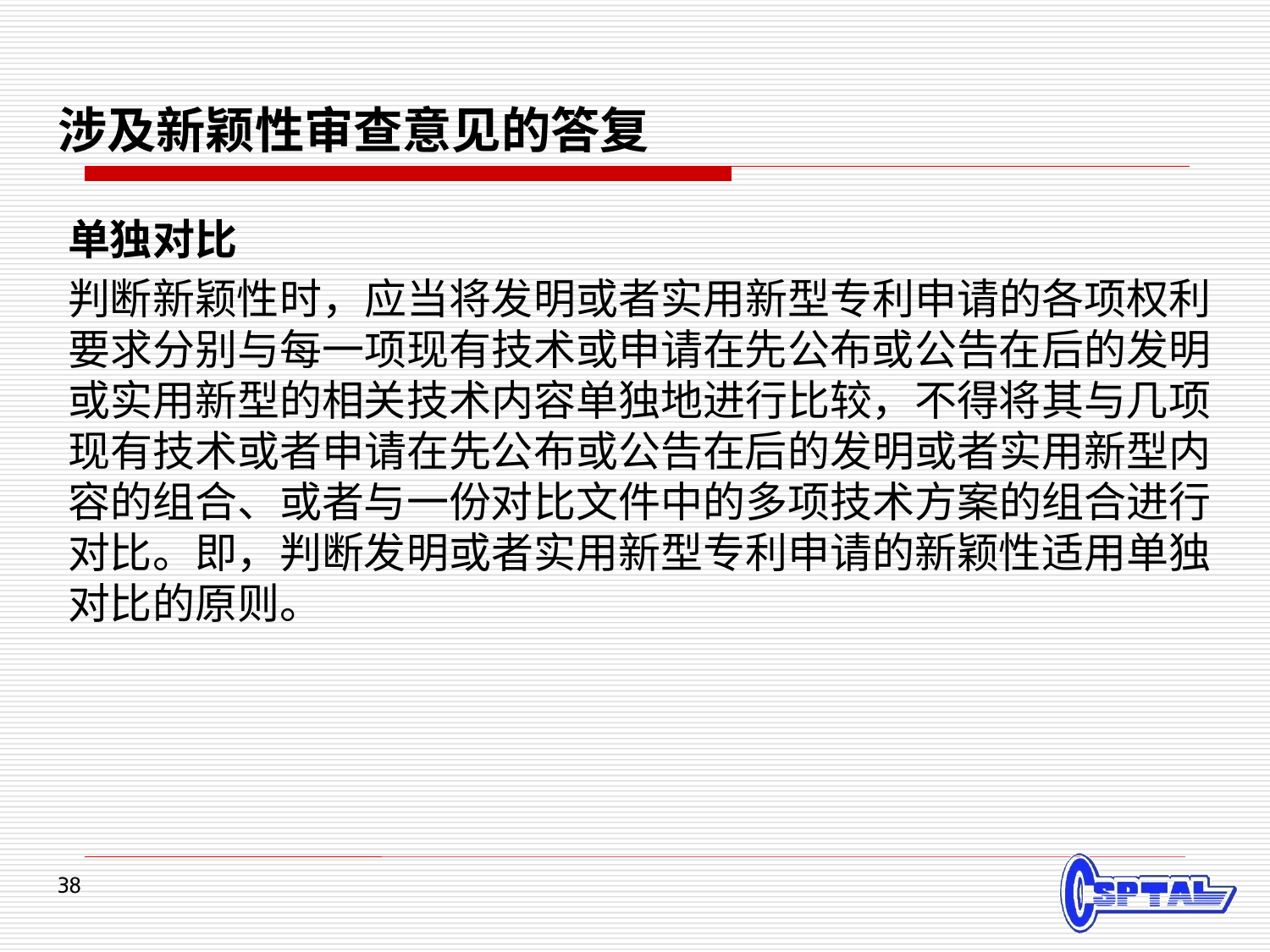

# 涉及新颖性审查意见的答复
单独对比
判断新颖性时，应当将发明或者实用新型专利申请的各项权利要求分别与每一项现有技术或申请在先公布或公告在后的发明或实用新型的相关技术内容单独地进行比较，不得将其与几项现有技术或者申请在先公布或公告在后的发明或者实用新型内容的组合、或者与一份对比文件中的多项技术方案的组合进行对比。即，判断发明或者实用新型专利申请的新颖性适用单独对比的原则。
38